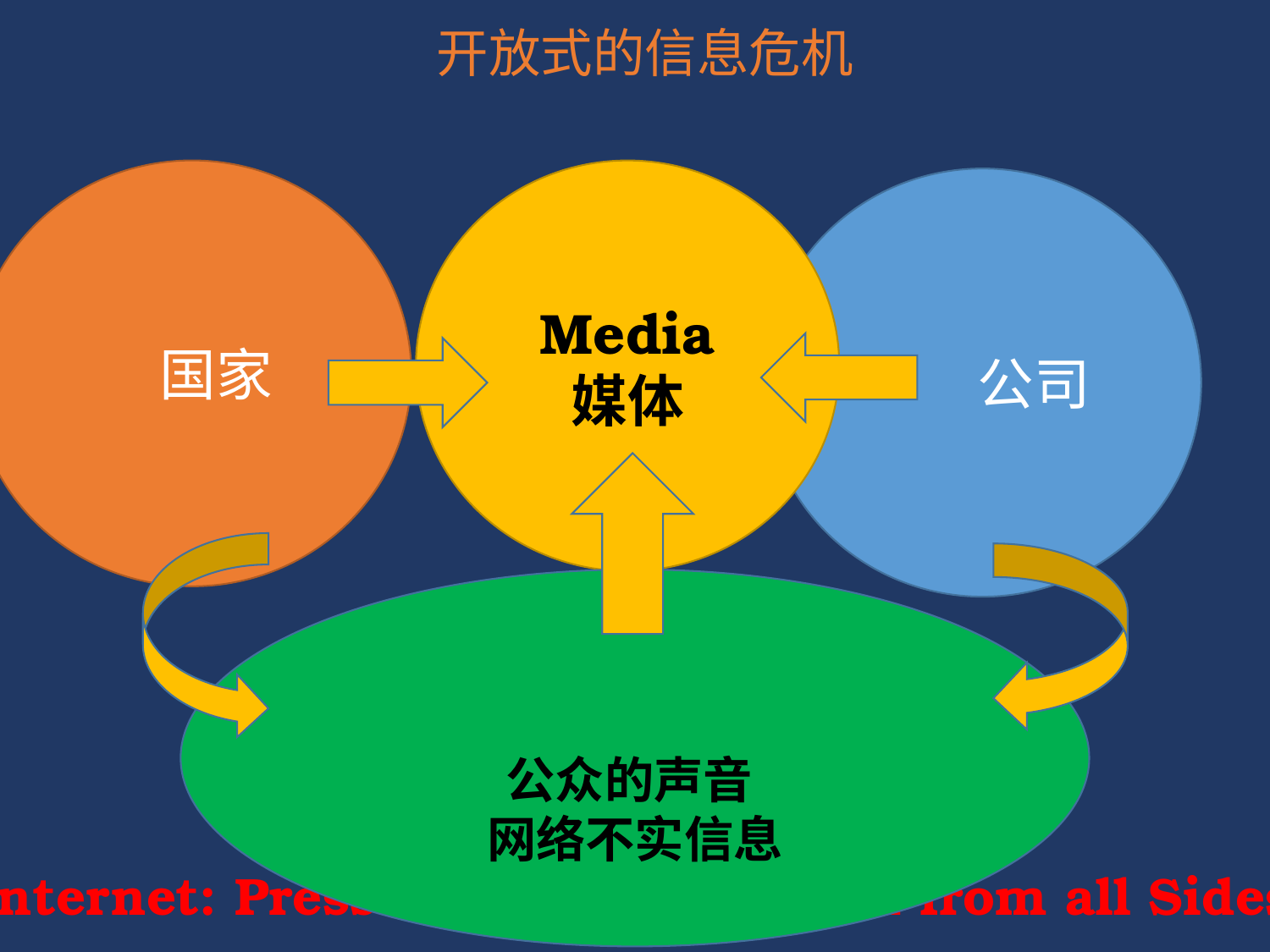

# 开放式的信息危机 Internet: Pressures on Journalism from all Sides
             国家
Media
媒体
            公司

公众的声音
网络不实信息